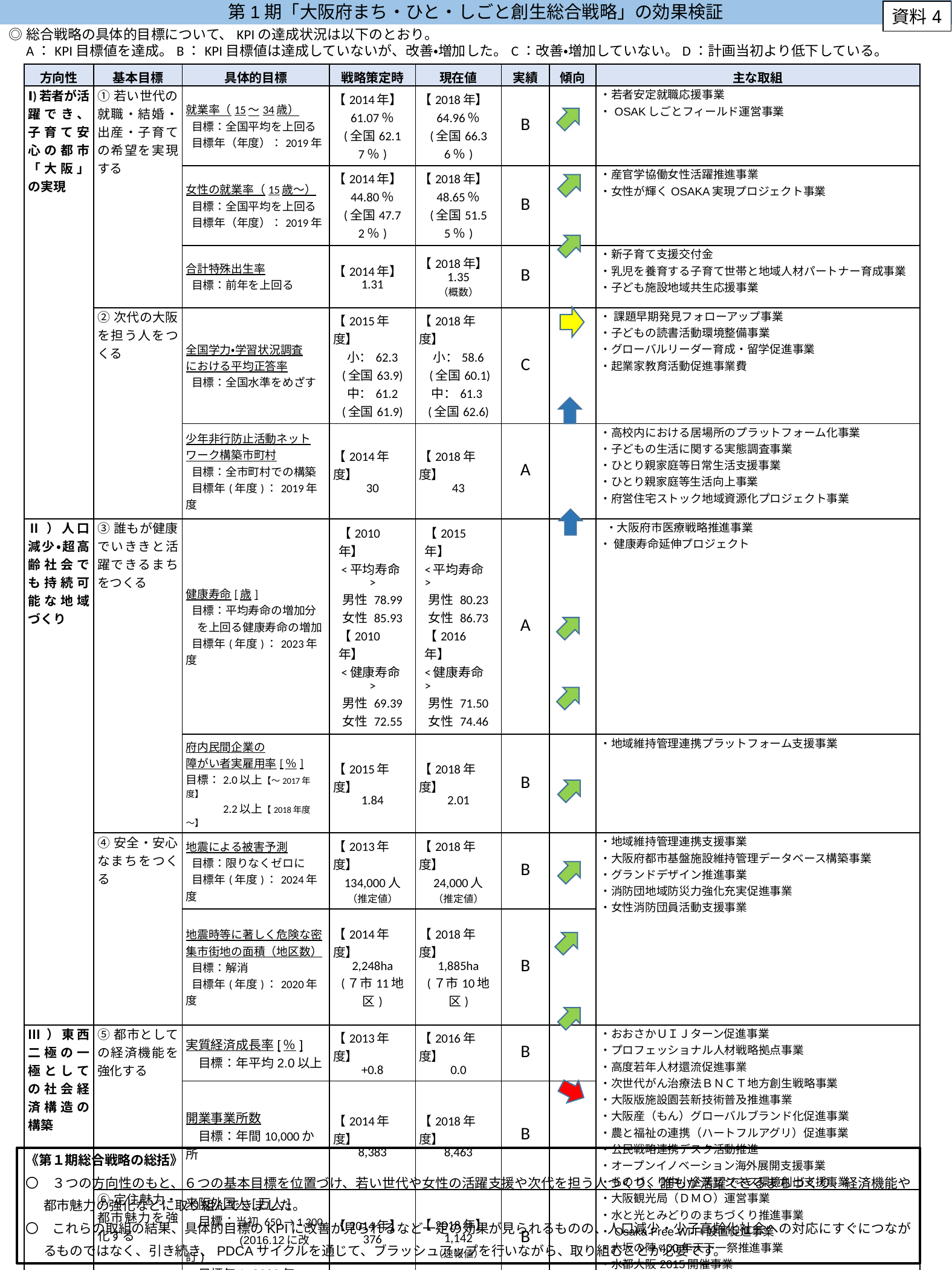

第1期「大阪府まち・ひと・しごと創生総合戦略」の効果検証
資料4
◎総合戦略の具体的目標について、KPIの達成状況は以下のとおり。
　A：KPI目標値を達成。B：KPI目標値は達成していないが、改善・増加した。C：改善・増加していない。D：計画当初より低下している。
| 方向性 | 基本目標 | 具体的目標 | 戦略策定時 | 現在値 | 実績 | 傾向 | 主な取組 |
| --- | --- | --- | --- | --- | --- | --- | --- |
| Ⅰ)若者が活躍でき、子育て安心の都市「大阪」の実現 | ①若い世代の就職・結婚・出産・子育ての希望を実現する | 就業率（15～34歳） 目標：全国平均を上回る 目標年（年度）：2019年 | 【2014年】 61.07％ (全国62.17％) | 【2018年】 64.96％ (全国66.36％) | B |  | ・若者安定就職応援事業 ・OSAKしごとフィールド運営事業 |
|  |  | 女性の就業率（15歳～） 目標：全国平均を上回る 目標年（年度）：2019年 | 【2014年】 44.80％ (全国47.72％) | 【2018年】 48.65％ (全国51.55％) | B |  | ・産官学協働女性活躍推進事業 ・女性が輝くOSAKA実現プロジェクト事業 |
|  |  | 合計特殊出生率 目標：前年を上回る | 【2014年】 1.31 | 【2018年】 1.35 （概数） | B |  | ・新子育て支援交付金 ・乳児を養育する子育て世帯と地域人材パートナー育成事業 ・子ども施設地域共生応援事業 |
|  | ②次代の大阪を担う人をつくる | 全国学力・学習状況調査 における平均正答率 目標：全国水準をめざす | 【2015年度】 小：62.3 (全国63.9) 中：61.2 (全国61.9) | 【2018年度】 小：58.6 (全国60.1) 中：61.3 (全国62.6) | C |  | ・ 課題早期発見フォローアップ事業 ・子どもの読書活動環境整備事業 ・グローバルリーダー育成・留学促進事業 ・起業家教育活動促進事業費 |
|  |  | 少年非行防止活動ネットワーク構築市町村 目標：全市町村での構築 目標年(年度)：2019年度 | 【2014年度】 30 | 【2018年度】 43 | A |  | ・高校内における居場所のプラットフォーム化事業 ・子どもの生活に関する実態調査事業 ・ひとり親家庭等日常生活支援事業 ・ひとり親家庭等生活向上事業 ・府営住宅ストック地域資源化プロジェクト事業 |
| Ⅱ）人口減少・超高齢社会でも持続可能な地域づくり | ③誰もが健康でいききと活躍できるまちをつくる | 健康寿命[歳] 目標：平均寿命の増加分　を上回る健康寿命の増加 目標年(年度)：2023年度 | 【2010年】 <平均寿命> 男性 78.99 女性 85.93 【2010年】 <健康寿命> 男性 69.39 女性 72.55 | 【2015年】 <平均寿命> 男性 80.23 女性 86.73 【2016年】 <健康寿命> 男性 71.50 女性 74.46 | A |  | ・大阪府市医療戦略推進事業 ・ 健康寿命延伸プロジェクト |
|  |  | 府内民間企業の 障がい者実雇用率[％] 目標：2.0以上【～2017年度】 　　　2.2以上【2018年度～】 | 【2015年度】 1.84 | 【2018年度】 2.01 | B |  | ・地域維持管理連携プラットフォーム支援事業 |
|  | ④安全・安心なまちをつくる | 地震による被害予測 目標：限りなくゼロに 目標年(年度)：2024年度 | 【2013年度】 134,000人 （推定値） | 【2018年度】 24,000人 （推定値） | B |  | ・地域維持管理連携支援事業 ・大阪府都市基盤施設維持管理データベース構築事業 ・グランドデザイン推進事業 ・消防団地域防災力強化充実促進事業 ・女性消防団員活動支援事業 |
|  |  | 地震時等に著しく危険な密集市街地の面積（地区数） 目標：解消 目標年(年度)：2020年度 | 【2014年度】 2,248ha (７市11地区) | 【2018年度】 1,885ha (７市10地区) | B |  |  |
| Ⅲ）東西二極の一極としての社会経済構造の構築 | ⑤都市としての経済機能を強化する | 実質経済成長率[％] 　目標：年平均2.0以上 | 【2013年度】 +0.8 | 【2016年度】 0.0 | B |  | ・おおさかＵＩＪターン促進事業 ・プロフェッショナル人材戦略拠点事業 ・高度若年人材還流促進事業 ・次世代がん治療法ＢＮＣＴ地方創生戦略事業 ・大阪版施設園芸新技術普及推進事業 ・大阪産（もん）グローバルブランド化促進事業  ・農と福祉の連携（ハートフルアグリ）促進事業 ・公民戦略連携デスク活動推進 ・オープンイノベーション海外展開支援事業 ・ものづくり中小企業ビジネス環境創出支援事業 |
|  |  | 開業事業所数 　目標：年間10,000か所 | 【2014年度】 8,383 | 【2018年度】 8,463 | B |  |  |
|  | ⑥定住魅力・都市魅力を強化する | 来阪外国人[万人] 　目標：当初 650 → 1,300 　　　　(2016.12に改訂) 　目標年：2020年 | 【2014年】 376 | 【2018年】 1,142 （速報値） | B |  | ・大阪観光局（ＤＭＯ）運営事業 ・水と光とみどりのまちづくり推進事業 ・Osaka Free Wi-Fi設置促進事業 ・大坂の陣400年天下一祭推進事業 ・水都大阪2015開催事業 ・大阪・光の饗宴（御堂筋イルミネーション）事業 |
|  |  | 転出超過率（対東京圏） 　目標：前年を下回る | 【2014年】 0.126 | 【2018年】 0.134 | D |  |  |

《第１期総合戦略の総括》
〇　３つの方向性のもと、６つの基本目標を位置づけ、若い世代や女性の活躍支援や次代を担う人づくり、誰もが活躍できるまちづくり、経済機能や都市魅力の強化などに取り組んできました。
〇　これらの取組の結果、具体的目標のKPIに改善が見られるなど一定の効果が見られるものの、人口減少・少子高齢化社会への対応にすぐにつながるものではなく、引き続き、PDCAサイクルを通じて、ブラッシュアップを行いながら、取り組むことが必要です。